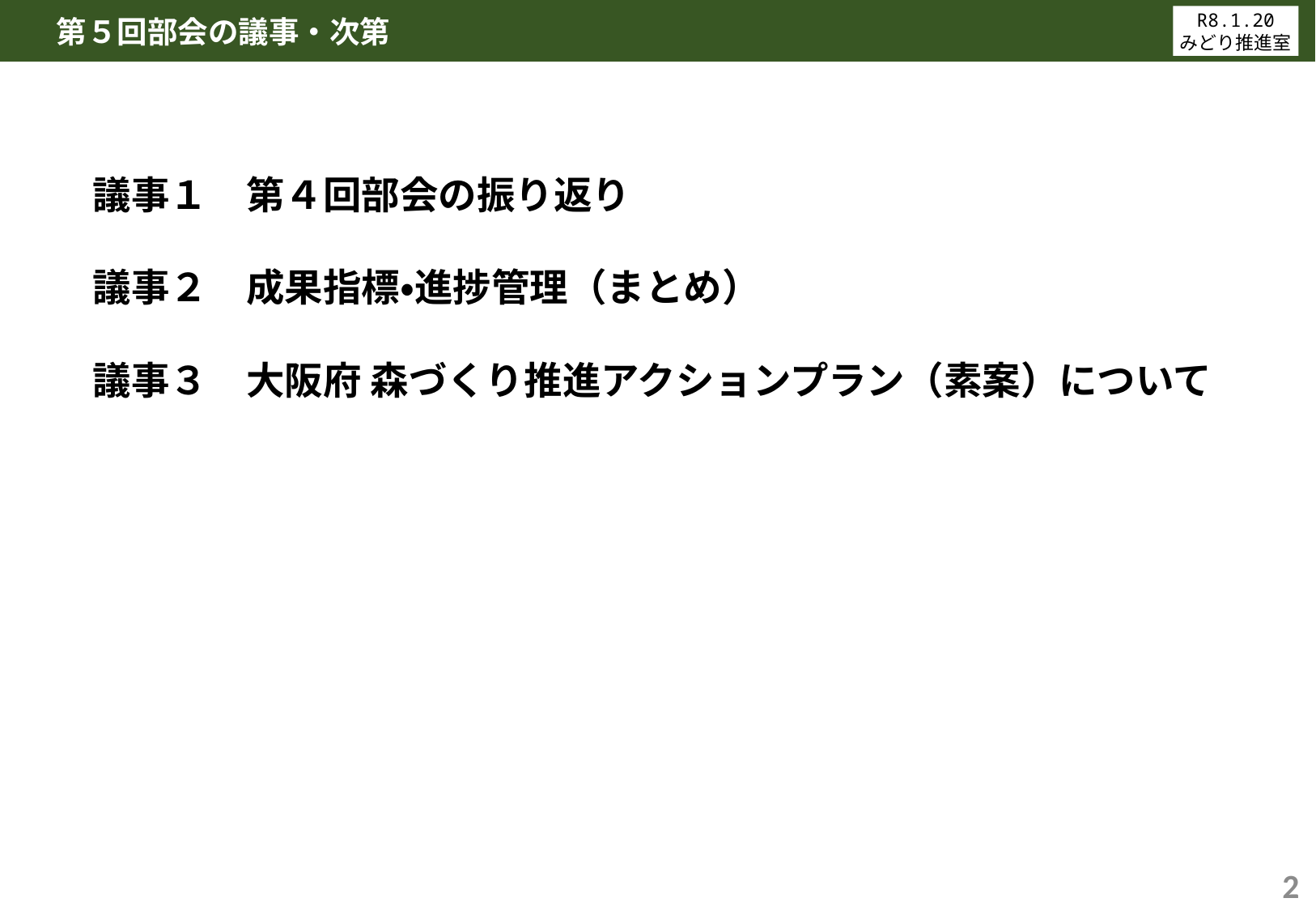

第５回部会の議事・次第
R8.1.20
みどり推進室
議事１　第４回部会の振り返り

議事２　成果指標・進捗管理（まとめ）

議事３　大阪府 森づくり推進アクションプラン（素案）について

2